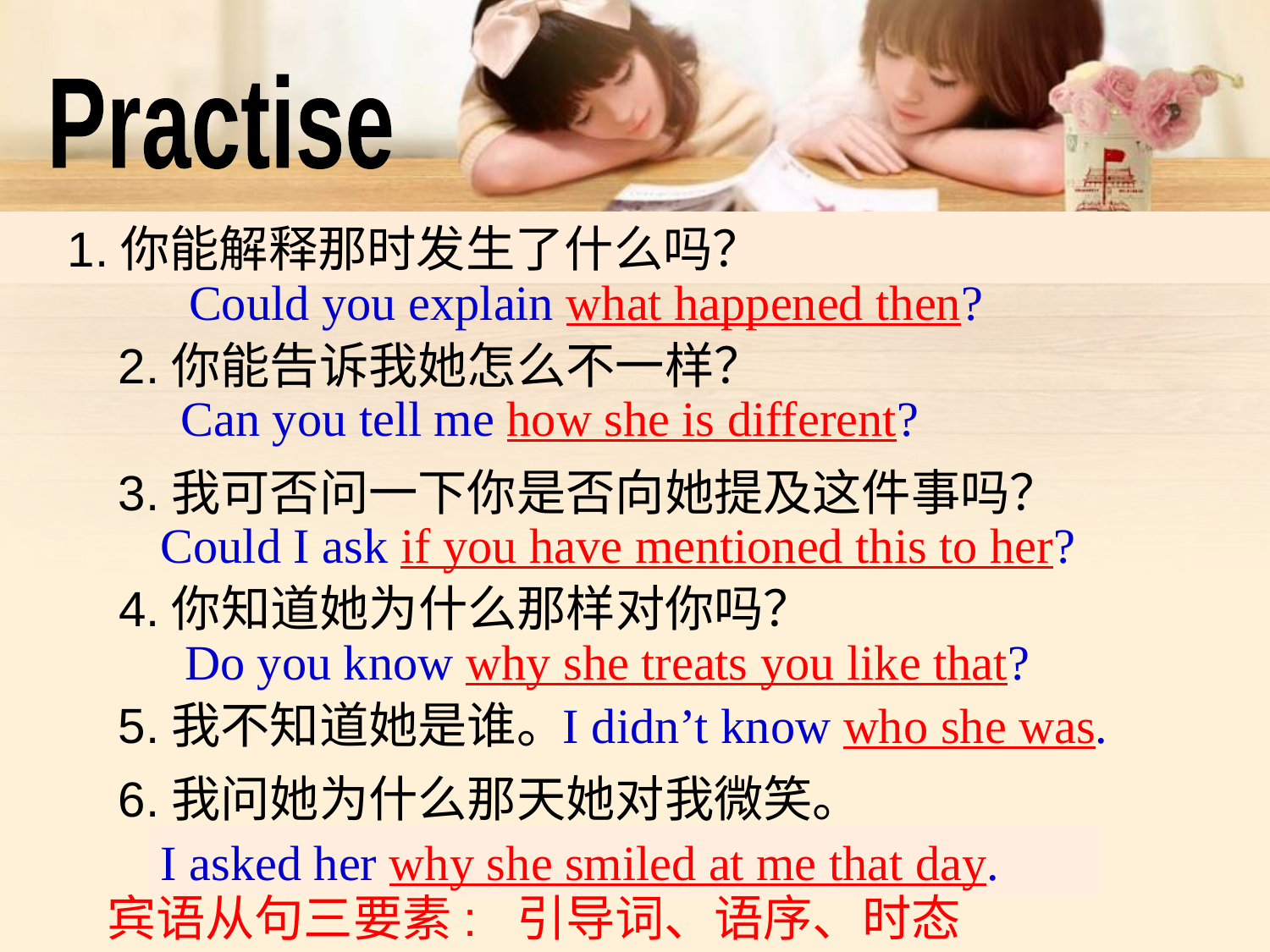

Practise
    1.你能解释那时发生了什么吗？
Could you explain what happened then?
2.你能告诉我她怎么不一样？
Can you tell me how she is different?
3.我可否问一下你是否向她提及这件事吗？
Could I ask if you have mentioned this to her?
4.你知道她为什么那样对你吗？
Do you know why she treats you like that?
5.我不知道她是谁。
I didn’t know who she was.
6.我问她为什么那天她对我微笑。
I asked her why she smiled at me that day.
宾语从句三要素:  引导词、语序、时态